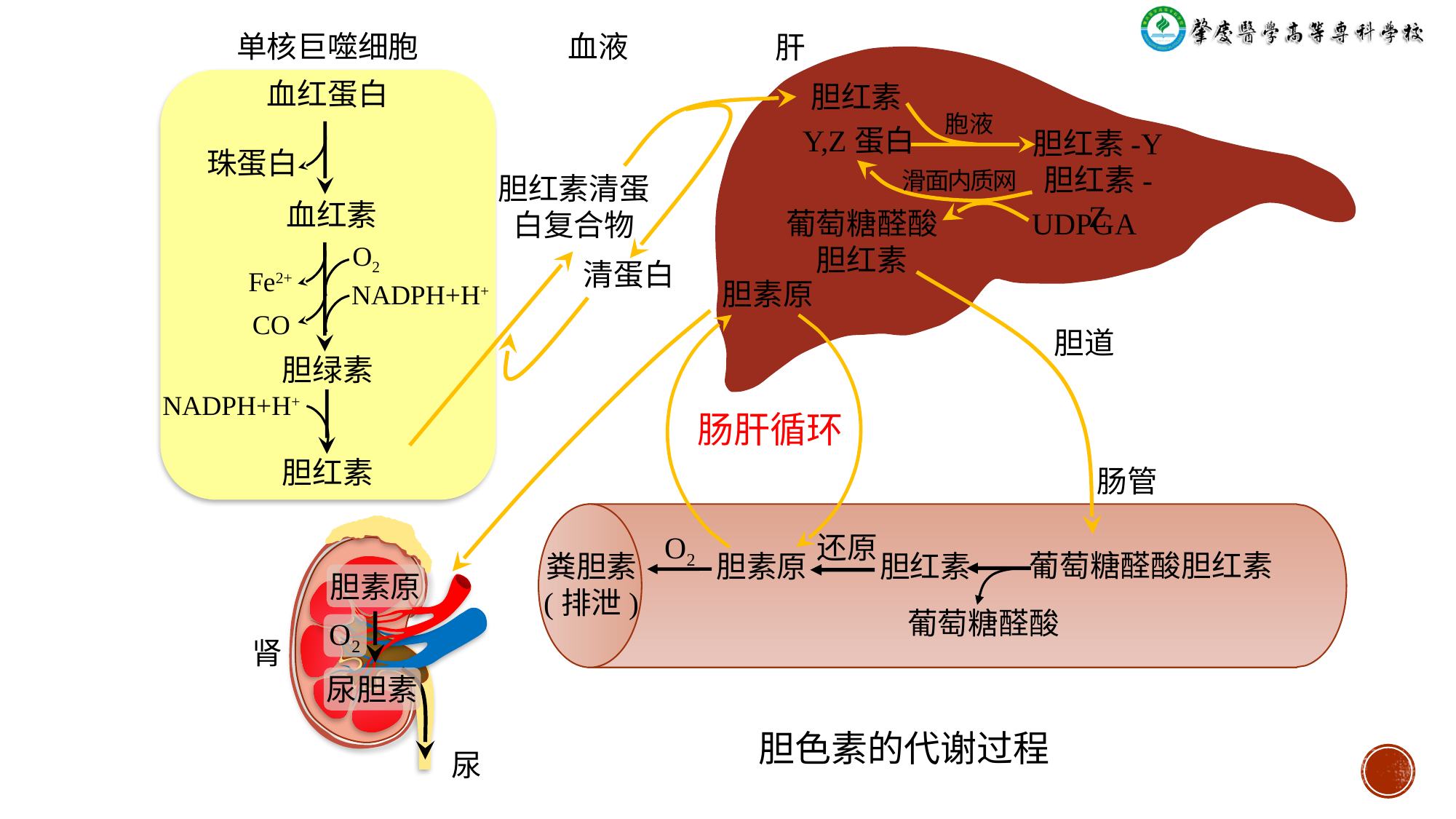

单核巨噬细胞
血液
肝

血红蛋白

胆红素

胞液
Y,Z蛋白
胆红素-Y
胆红素- Z

珠蛋白

滑面内质网
胆红素清蛋白复合物
血红素
UDPGA
葡萄糖醛酸
胆红素

O2

清蛋白

Fe2+
胆素原
NADPH+H+

CO

胆道
胆绿素
NADPH+H+

肠肝循环

胆红素
肠管

O2
还原
葡萄糖醛酸胆红素
胆素原
胆红素
粪胆素
(排泄)
胆素原

葡萄糖醛酸

O2
肾
尿胆素

胆色素的代谢过程
尿